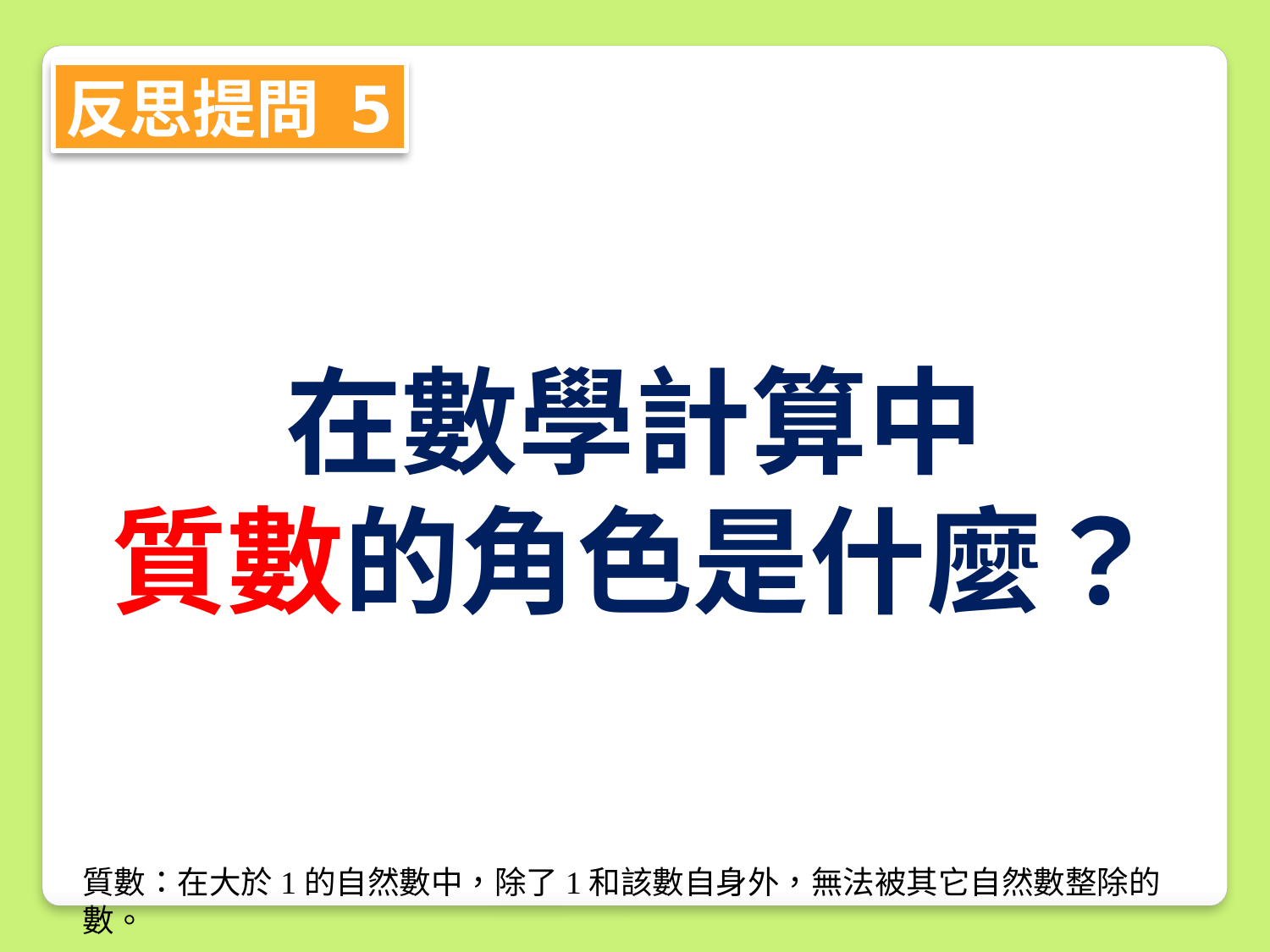

反思提問 5
在數學計算中
質數的角色是什麼？
質數：在大於1的自然數中，除了1和該數自身外，無法被其它自然數整除的數。